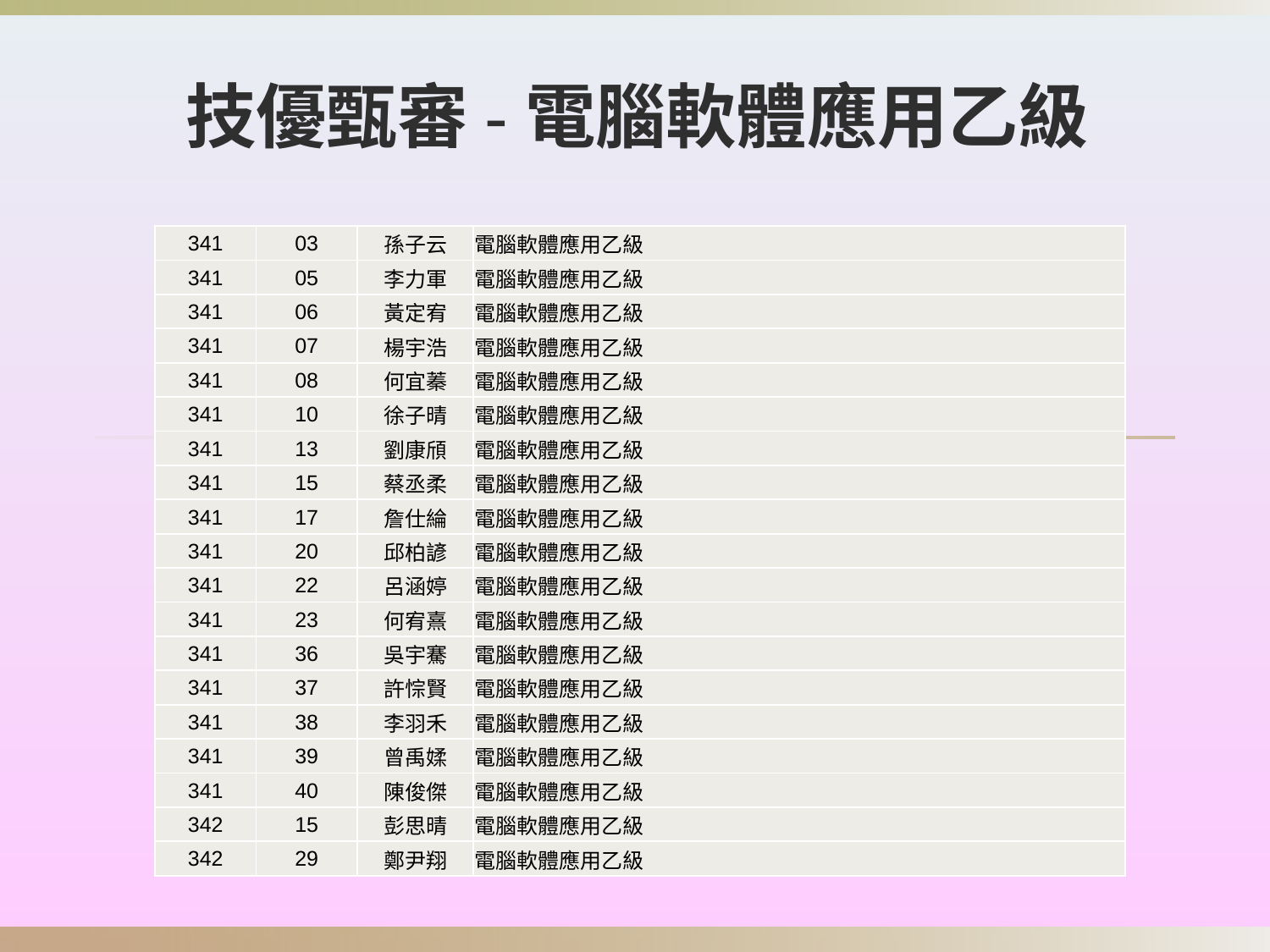

# 技優甄審-電腦軟體應用乙級
| 341 | 03 | 孫子云 | 電腦軟體應用乙級 |
| --- | --- | --- | --- |
| 341 | 05 | 李力軍 | 電腦軟體應用乙級 |
| 341 | 06 | 黃定宥 | 電腦軟體應用乙級 |
| 341 | 07 | 楊宇浩 | 電腦軟體應用乙級 |
| 341 | 08 | 何宜蓁 | 電腦軟體應用乙級 |
| 341 | 10 | 徐子晴 | 電腦軟體應用乙級 |
| 341 | 13 | 劉康頎 | 電腦軟體應用乙級 |
| 341 | 15 | 蔡丞柔 | 電腦軟體應用乙級 |
| 341 | 17 | 詹仕綸 | 電腦軟體應用乙級 |
| 341 | 20 | 邱柏諺 | 電腦軟體應用乙級 |
| 341 | 22 | 呂涵婷 | 電腦軟體應用乙級 |
| 341 | 23 | 何宥熹 | 電腦軟體應用乙級 |
| 341 | 36 | 吳宇騫 | 電腦軟體應用乙級 |
| 341 | 37 | 許悰賢 | 電腦軟體應用乙級 |
| 341 | 38 | 李羽禾 | 電腦軟體應用乙級 |
| 341 | 39 | 曾禹媃 | 電腦軟體應用乙級 |
| 341 | 40 | 陳俊傑 | 電腦軟體應用乙級 |
| 342 | 15 | 彭思晴 | 電腦軟體應用乙級 |
| 342 | 29 | 鄭尹翔 | 電腦軟體應用乙級 |